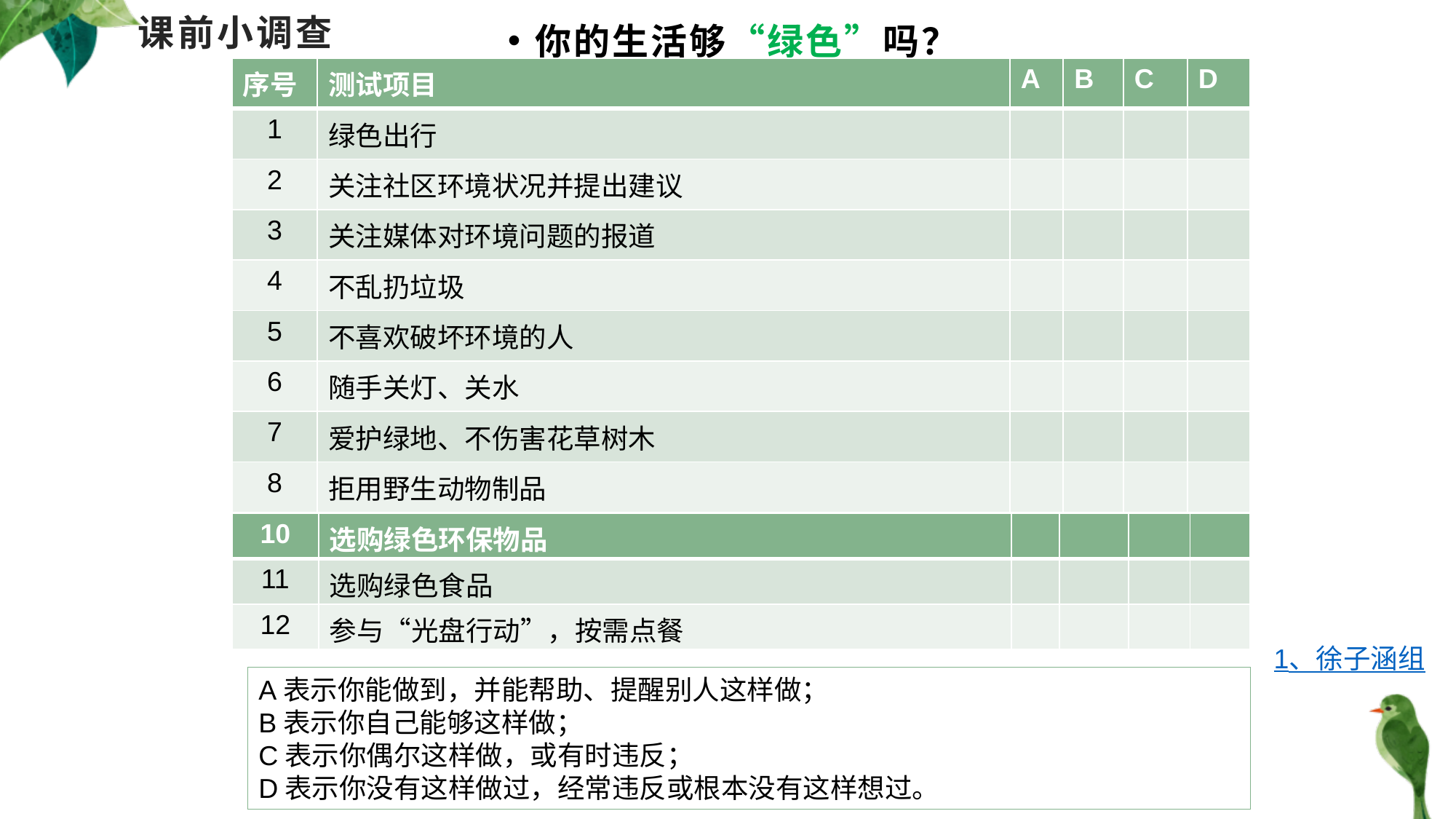

你的生活够“绿色”吗？
# 课前小调查
| 序号 | 测试项目 | A | B | C | D |
| --- | --- | --- | --- | --- | --- |
| 1 | 绿色出行 |  |  |  |  |
| 2 | 关注社区环境状况并提出建议 |  |  |  |  |
| 3 | 关注媒体对环境问题的报道 |  |  |  |  |
| 4 | 不乱扔垃圾 |  |  |  |  |
| 5 | 不喜欢破坏环境的人 |  |  |  |  |
| 6 | 随手关灯、关水 |  |  |  |  |
| 7 | 爱护绿地、不伤害花草树木 |  |  |  |  |
| 8 | 拒用野生动物制品 |  |  |  |  |
| 9 | 选购绿色包装物品 |  |  |  |  |
| 10 | 选购绿色环保物品 |  |  |  |  |
| --- | --- | --- | --- | --- | --- |
| 11 | 选购绿色食品 |  |  |  |  |
| 12 | 参与“光盘行动”，按需点餐 |  |  |  |  |
1、徐子涵组
A表示你能做到，并能帮助、提醒别人这样做；
B表示你自己能够这样做；
C表示你偶尔这样做，或有时违反；
D表示你没有这样做过，经常违反或根本没有这样想过。